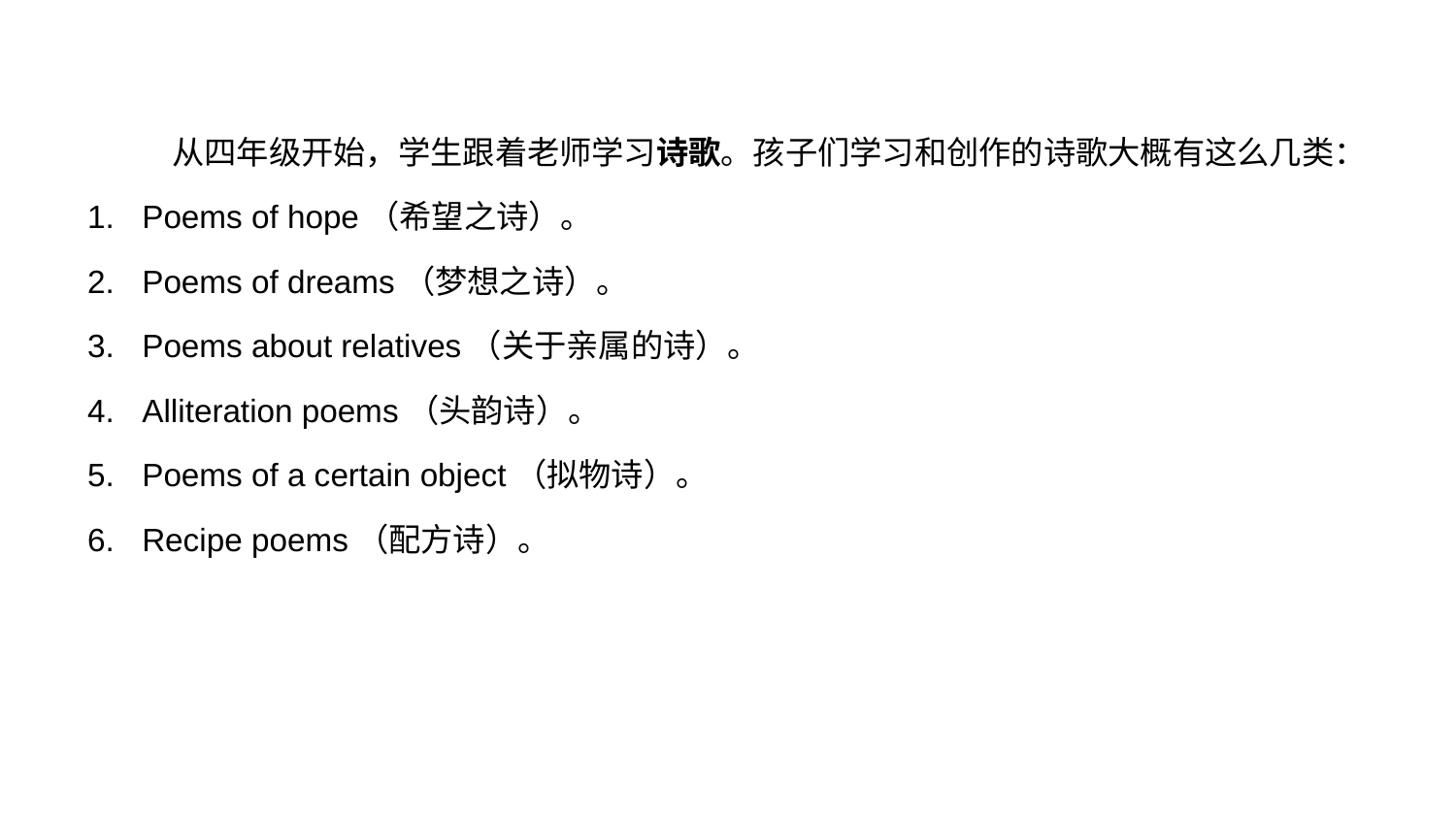

从四年级开始，学生跟着老师学习诗歌。孩子们学习和创作的诗歌大概有这么几类：
Poems of hope（希望之诗）。
Poems of dreams（梦想之诗）。
Poems about relatives（关于亲属的诗）。
Alliteration poems（头韵诗）。
Poems of a certain object（拟物诗）。
Recipe poems（配方诗）。